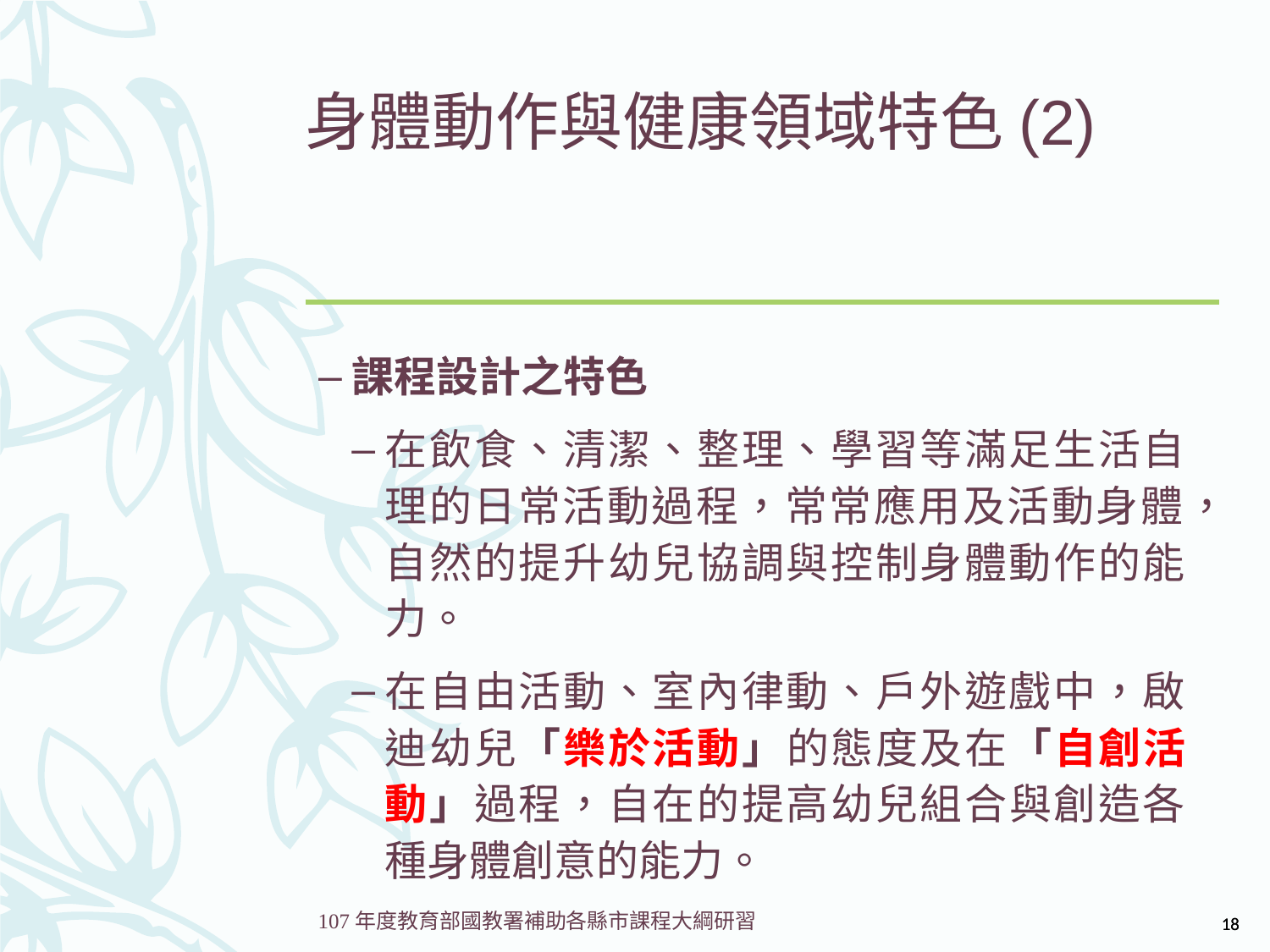

# 身體動作與健康領域特色(2)
課程設計之特色
在飲食、清潔、整理、學習等滿足生活自理的日常活動過程，常常應用及活動身體，自然的提升幼兒協調與控制身體動作的能力。
在自由活動、室內律動、戶外遊戲中，啟迪幼兒「樂於活動」的態度及在「自創活動」過程，自在的提高幼兒組合與創造各種身體創意的能力。
18
18
107年度教育部國教署補助各縣市課程大綱研習